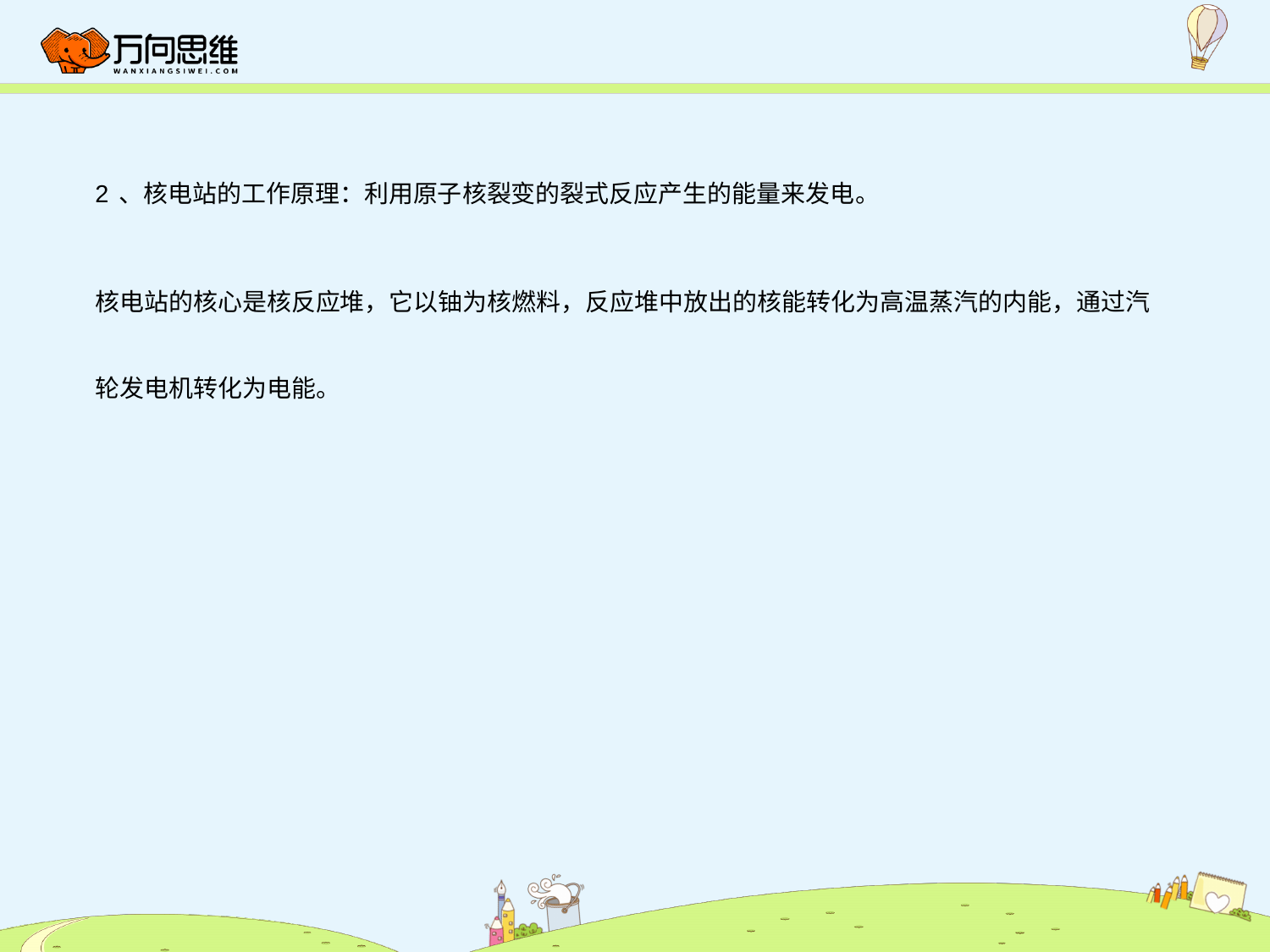

2、核电站的工作原理：利用原子核裂变的裂式反应产生的能量来发电。
核电站的核心是核反应堆，它以铀为核燃料，反应堆中放出的核能转化为高温蒸汽的内能，通过汽轮发电机转化为电能。